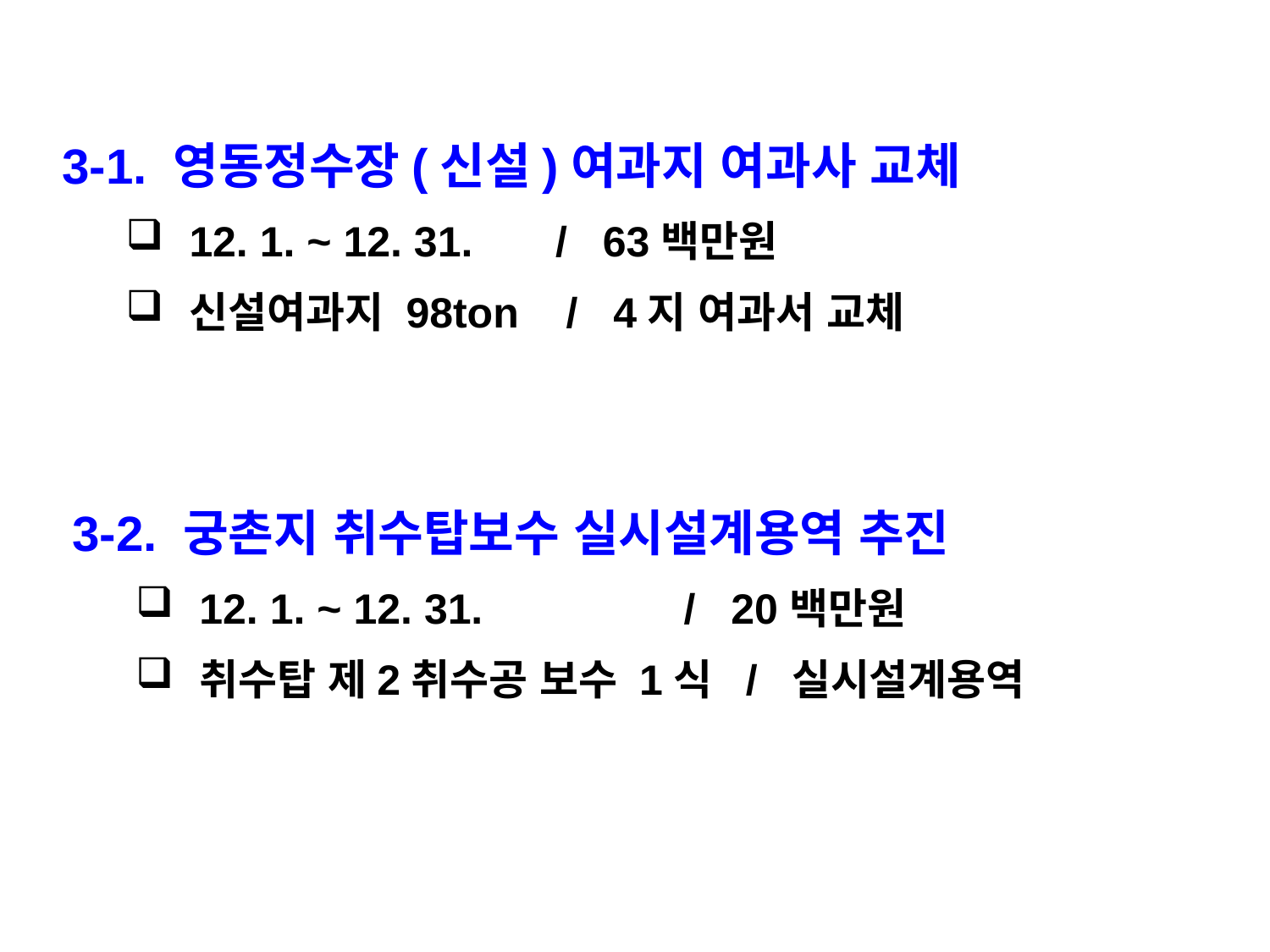

3-1. 영동정수장(신설)여과지 여과사 교체
12. 1. ~ 12. 31.       /   63백만원
신설여과지 98ton    /   4지 여과서 교체
3-2. 궁촌지 취수탑보수 실시설계용역 추진
12. 1. ~ 12. 31.                 /   20백만원
취수탑 제2취수공 보수 1식  /  실시설계용역